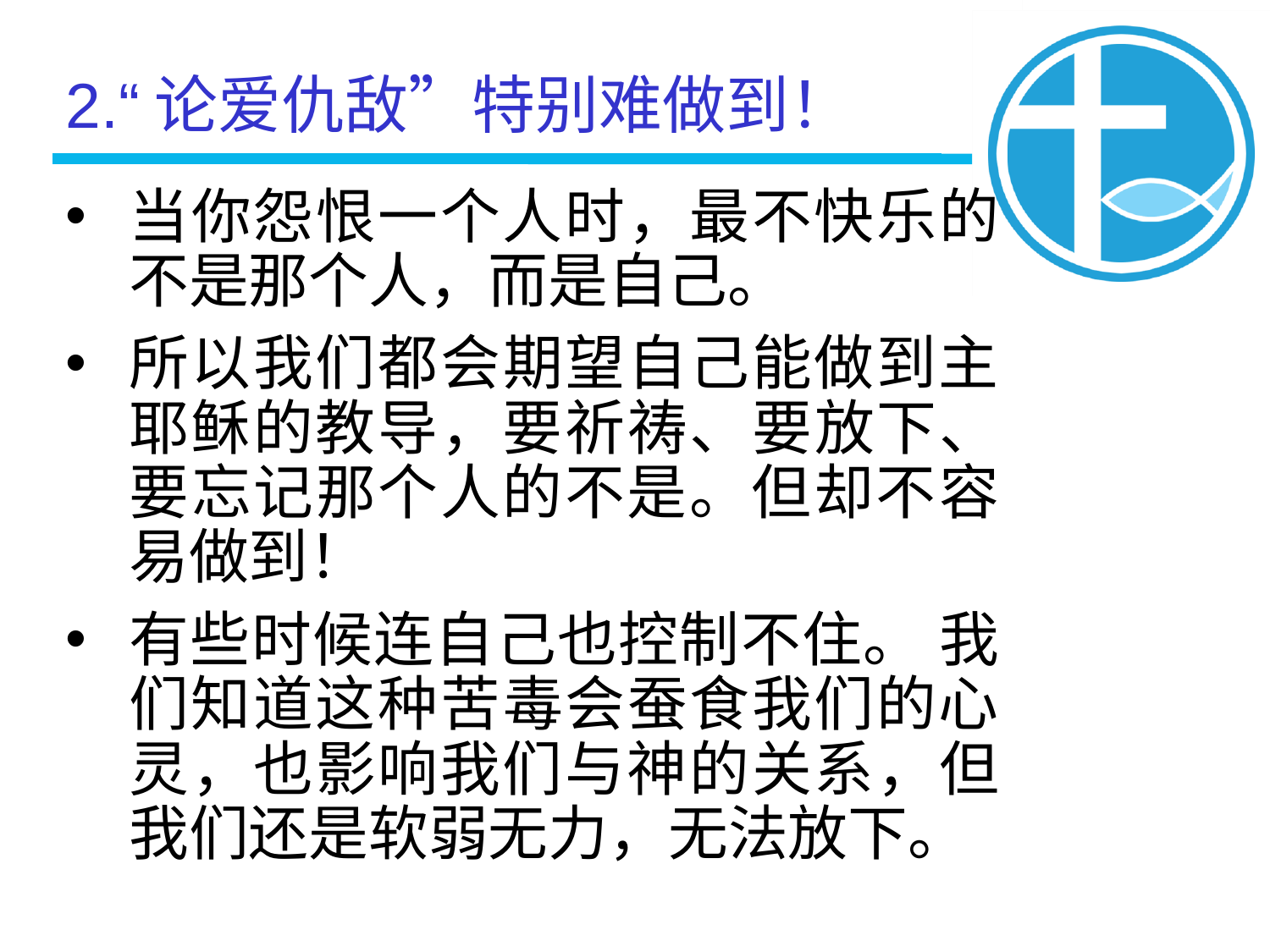

2.“论爱仇敌”特别难做到！
当你怨恨一个人时，最不快乐的不是那个人，而是自己。
所以我们都会期望自己能做到主耶稣的教导，要祈祷、要放下、要忘记那个人的不是。但却不容易做到！
有些时候连自己也控制不住。 我们知道这种苦毒会蚕食我们的心灵，也影响我们与神的关系，但我们还是软弱无力，无法放下。